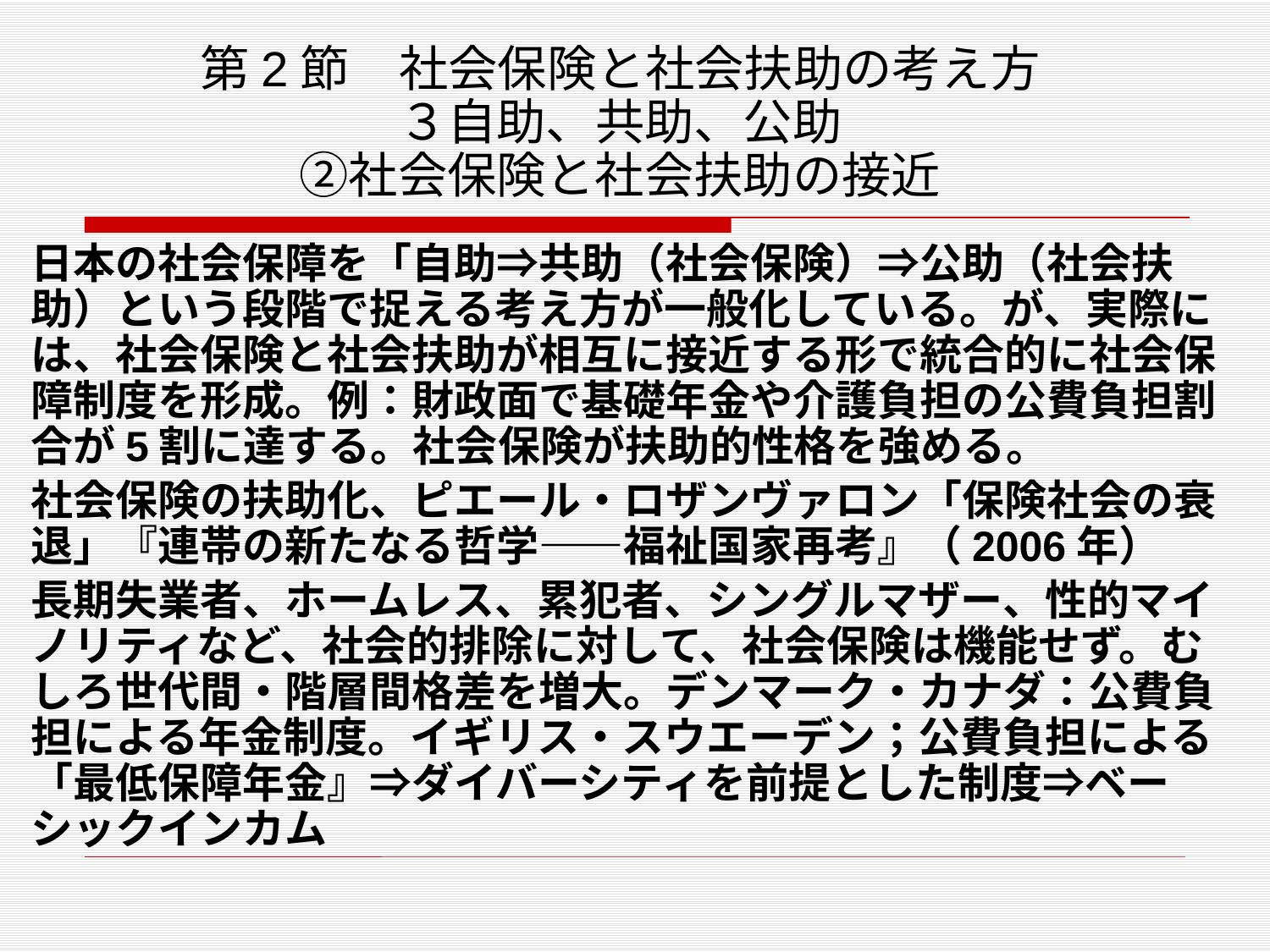

# 第2節　社会保険と社会扶助の考え方 ３自助、共助、公助 ②社会保険と社会扶助の接近
日本の社会保障を「自助⇒共助（社会保険）⇒公助（社会扶助）という段階で捉える考え方が一般化している。が、実際には、社会保険と社会扶助が相互に接近する形で統合的に社会保障制度を形成。例：財政面で基礎年金や介護負担の公費負担割合が5割に達する。社会保険が扶助的性格を強める。
社会保険の扶助化、ピエール・ロザンヴァロン「保険社会の衰退」『連帯の新たなる哲学――福祉国家再考』（2006年）
長期失業者、ホームレス、累犯者、シングルマザー、性的マイノリティなど、社会的排除に対して、社会保険は機能せず。むしろ世代間・階層間格差を増大。デンマーク・カナダ：公費負担による年金制度。イギリス・スウエーデン；公費負担による「最低保障年金』⇒ダイバーシティを前提とした制度⇒ベーシックインカム